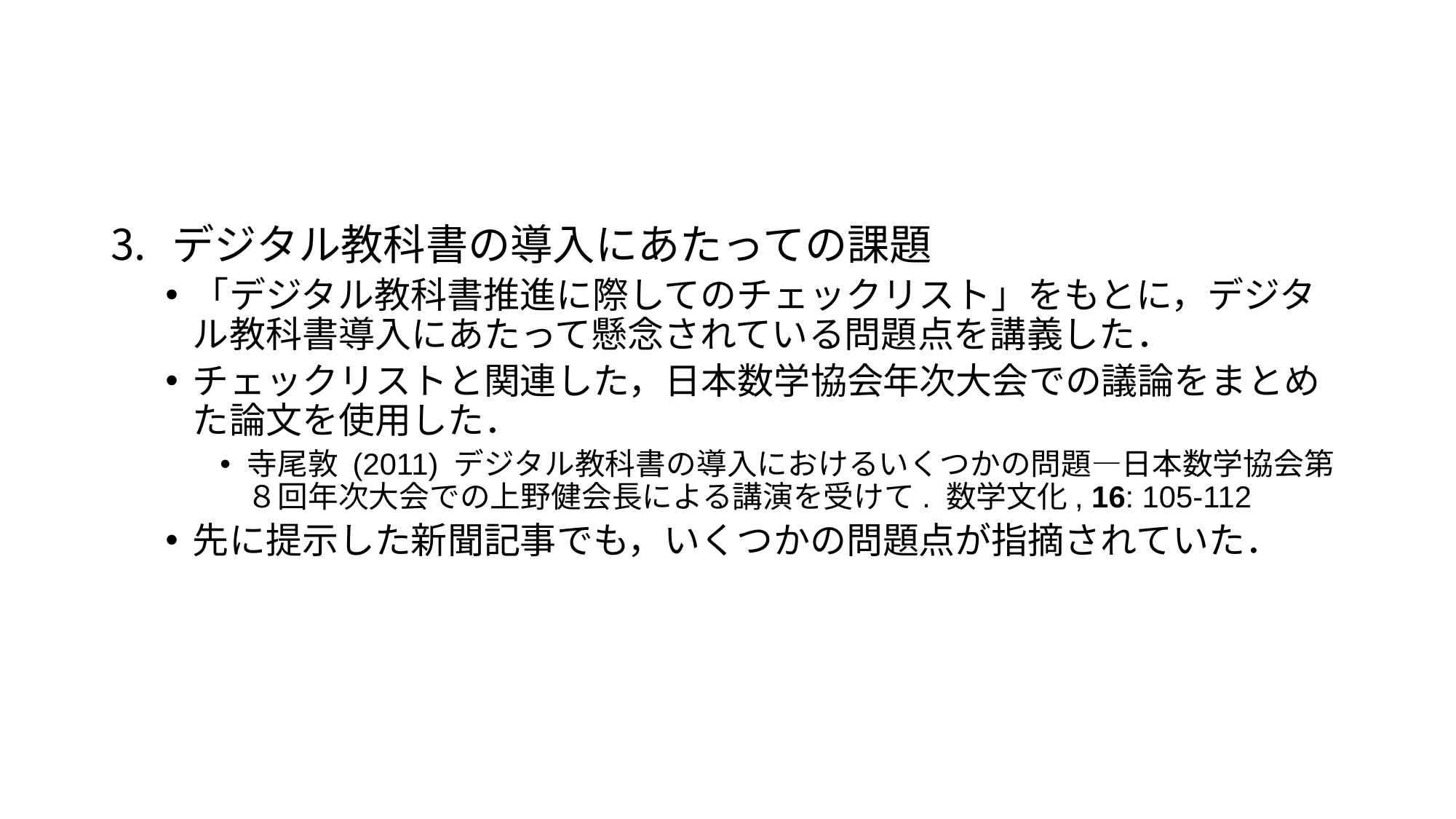

#
デジタル教科書の導入にあたっての課題
「デジタル教科書推進に際してのチェックリスト」をもとに，デジタル教科書導入にあたって懸念されている問題点を講義した．
チェックリストと関連した，日本数学協会年次大会での議論をまとめた論文を使用した．
寺尾敦 (2011) デジタル教科書の導入におけるいくつかの問題―日本数学協会第８回年次大会での上野健会長による講演を受けて. 数学文化, 16: 105-112
先に提示した新聞記事でも，いくつかの問題点が指摘されていた．